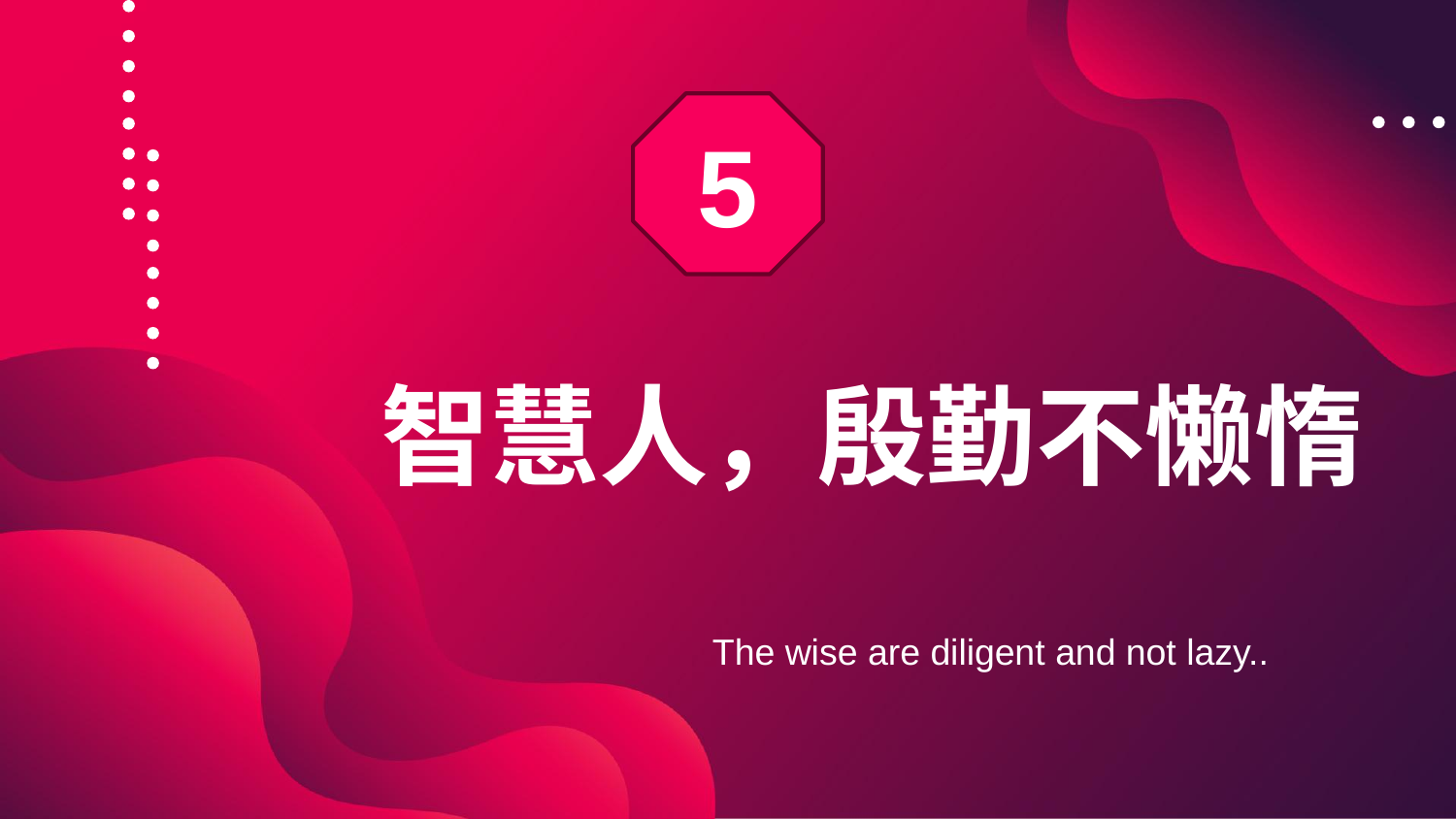

5

# 智慧人，殷勤不懒惰
The wise are diligent and not lazy..